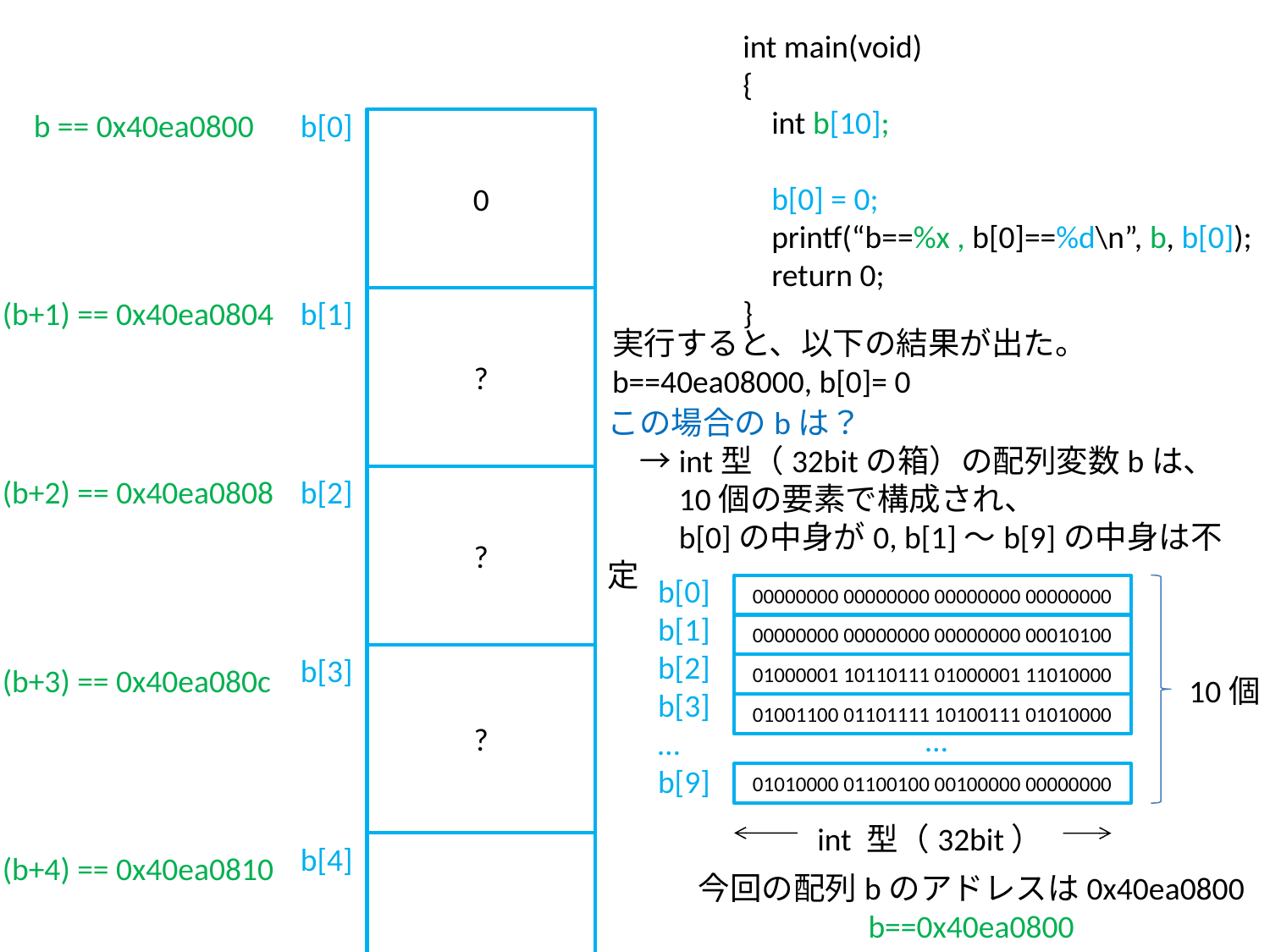

int main(void)
{
    int b[10];

    b[0] = 0;
    printf(“b==%x , b[0]==%d\n”, b, b[0]);
    return 0;
}
b == 0x40ea0800
b[0]
0
(b+1) == 0x40ea0804
b[1]
?
実行すると、以下の結果が出た。
b==40ea08000, b[0]= 0
この場合のbは？
　→int型（32bitの箱）の配列変数bは、
　　10個の要素で構成され、
　　b[0]の中身が0, b[1]～b[9]の中身は不定
(b+2) == 0x40ea0808
b[2]
?
b[0]
b[1]
b[2]
b[3]
…
b[9]
00000000 00000000 00000000 00000000

00000000 00000000 00000000 00010100
b[3]
?
(b+3) == 0x40ea080c
01000001 10110111 01000001 11010000
10個
01001100 01101111 10100111 01010000
…
01010000 01100100 00100000 00000000
 int 型（32bit）
b[4]

(b+4) == 0x40ea0810
今回の配列bのアドレスは0x40ea0800
b==0x40ea0800